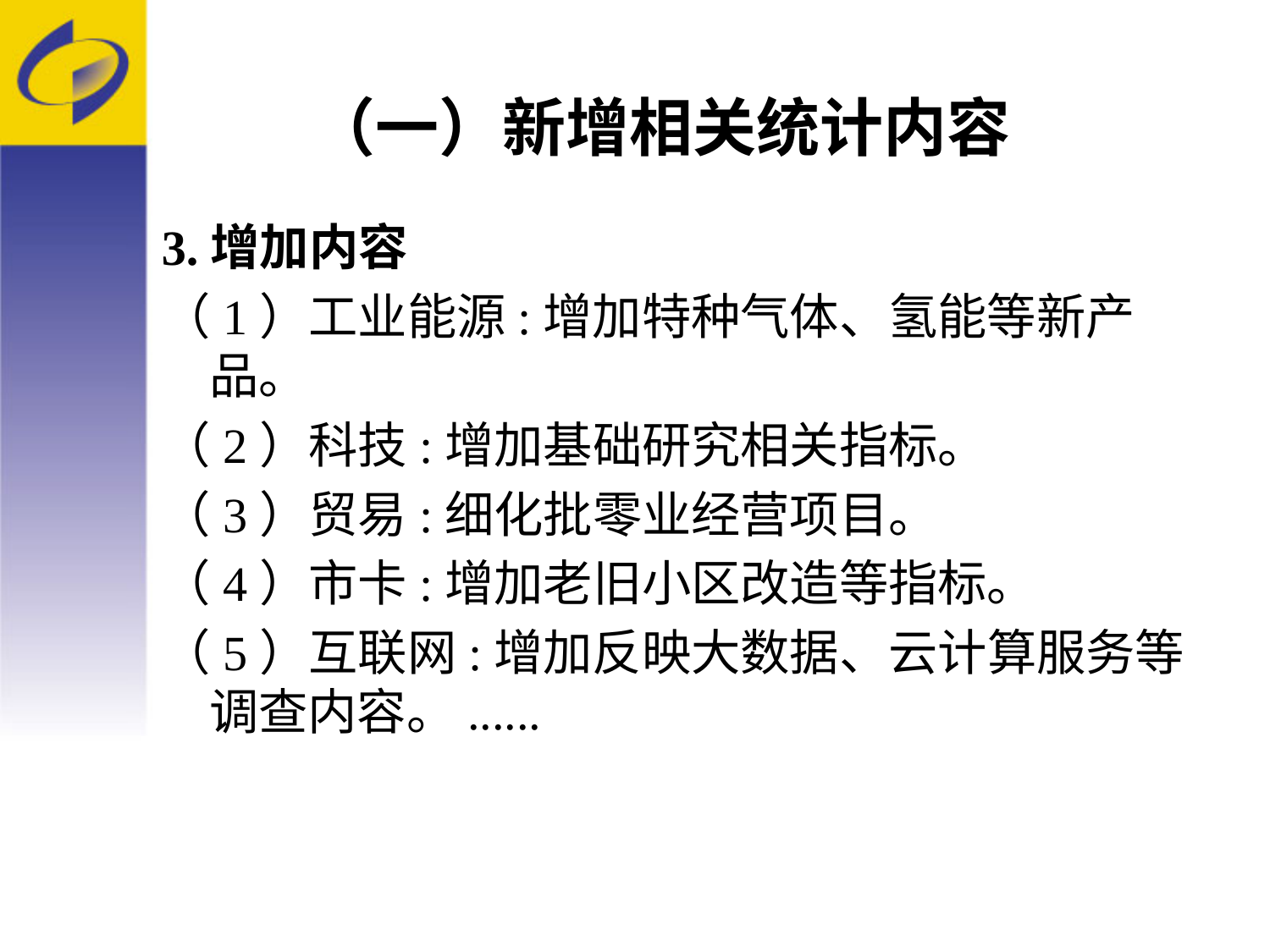

# （一）新增相关统计内容
3.增加内容
（1）工业能源:增加特种气体、氢能等新产品。
（2）科技:增加基础研究相关指标。
（3）贸易:细化批零业经营项目。
（4）市卡:增加老旧小区改造等指标。
（5）互联网:增加反映大数据、云计算服务等调查内容。......